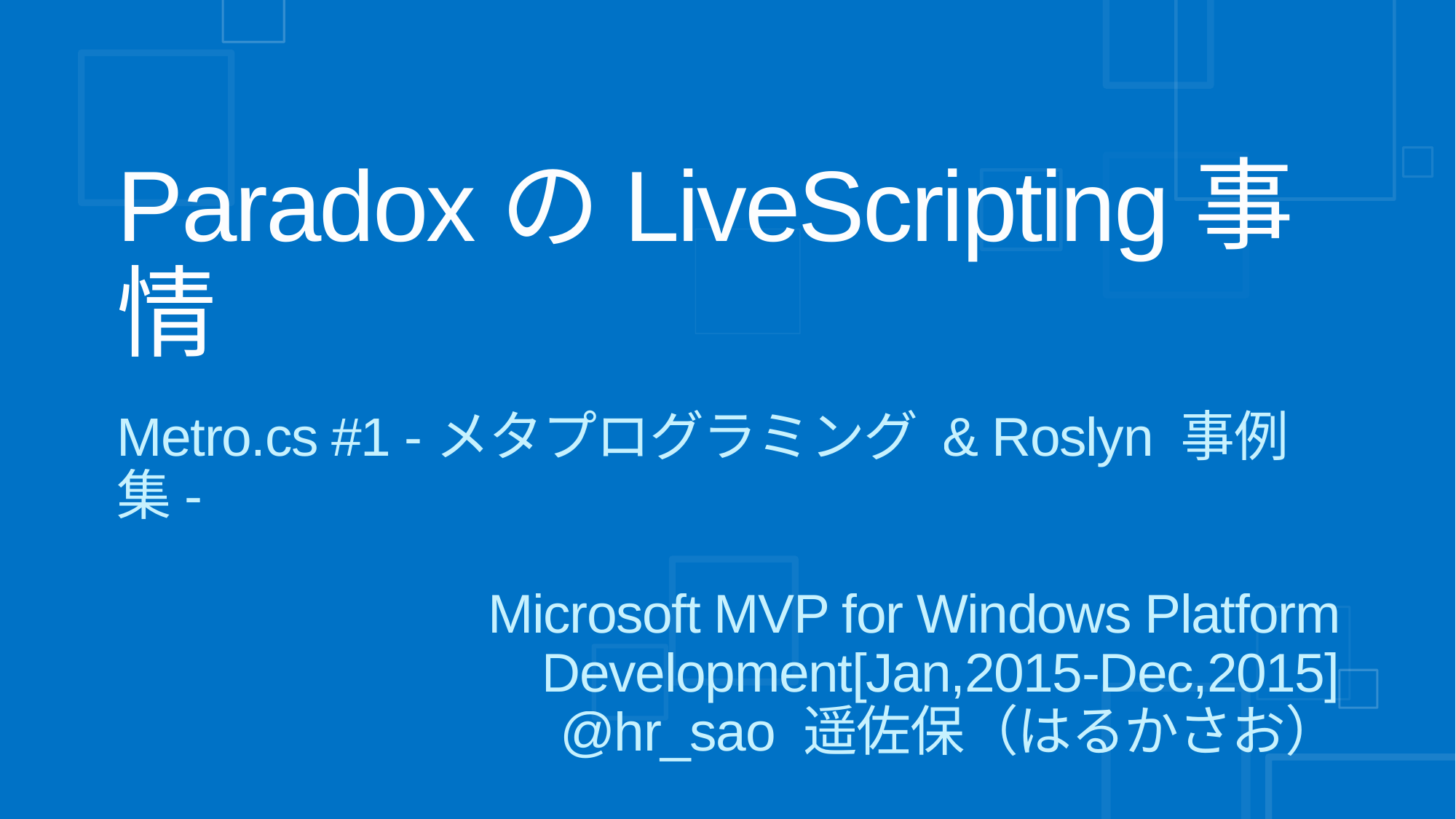

# ParadoxのLiveScripting事情
Metro.cs #1 -メタプログラミング & Roslyn 事例集-

Microsoft MVP for Windows Platform Development[Jan,2015-Dec,2015]
@hr_sao 遥佐保（はるかさお）